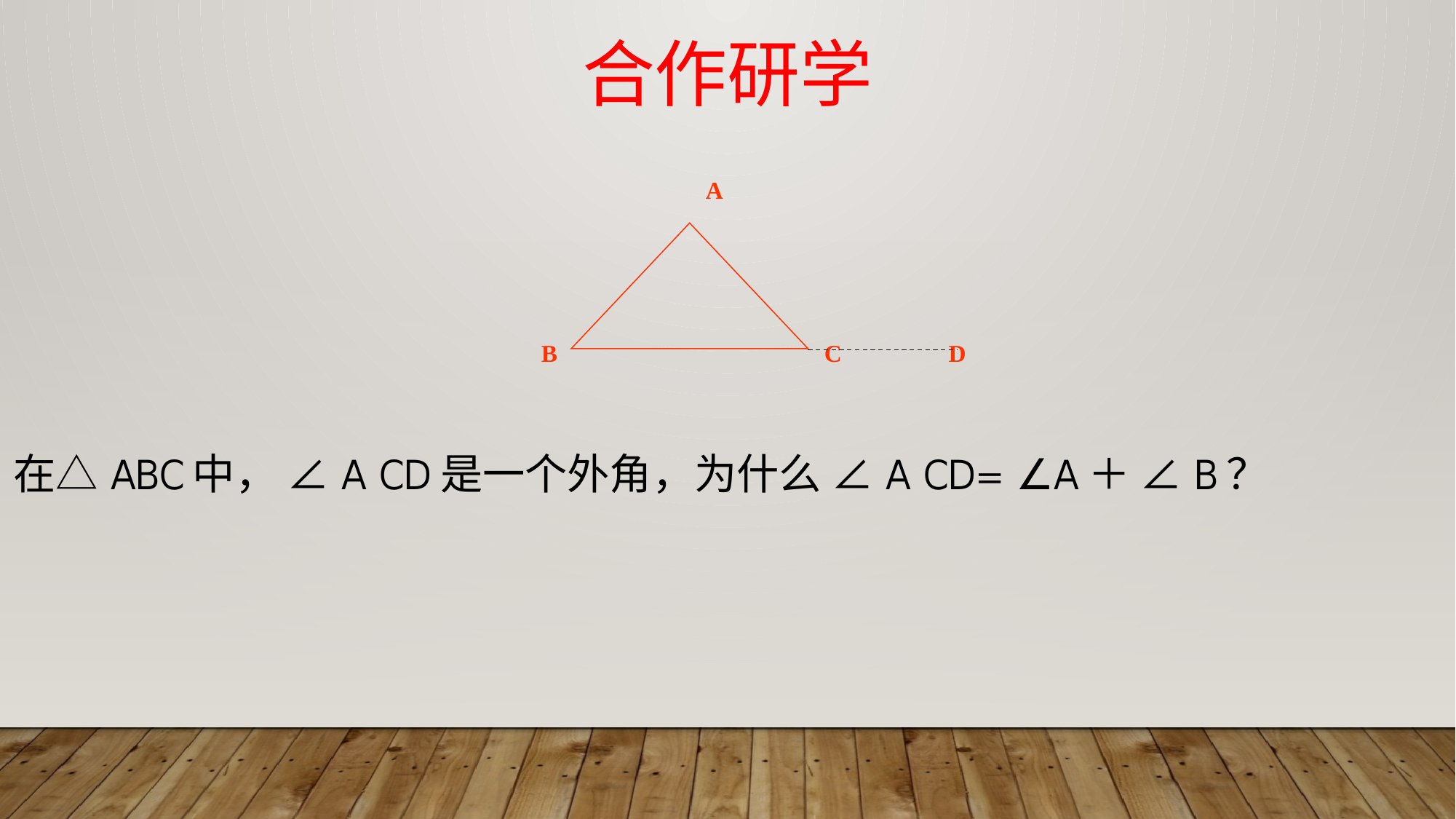

# 合作研学
A

B

C

D

| 在△ABC中， ∠A CD是一个外角，为什么 ∠A CD= ∠A＋ ∠B？ |
| --- |